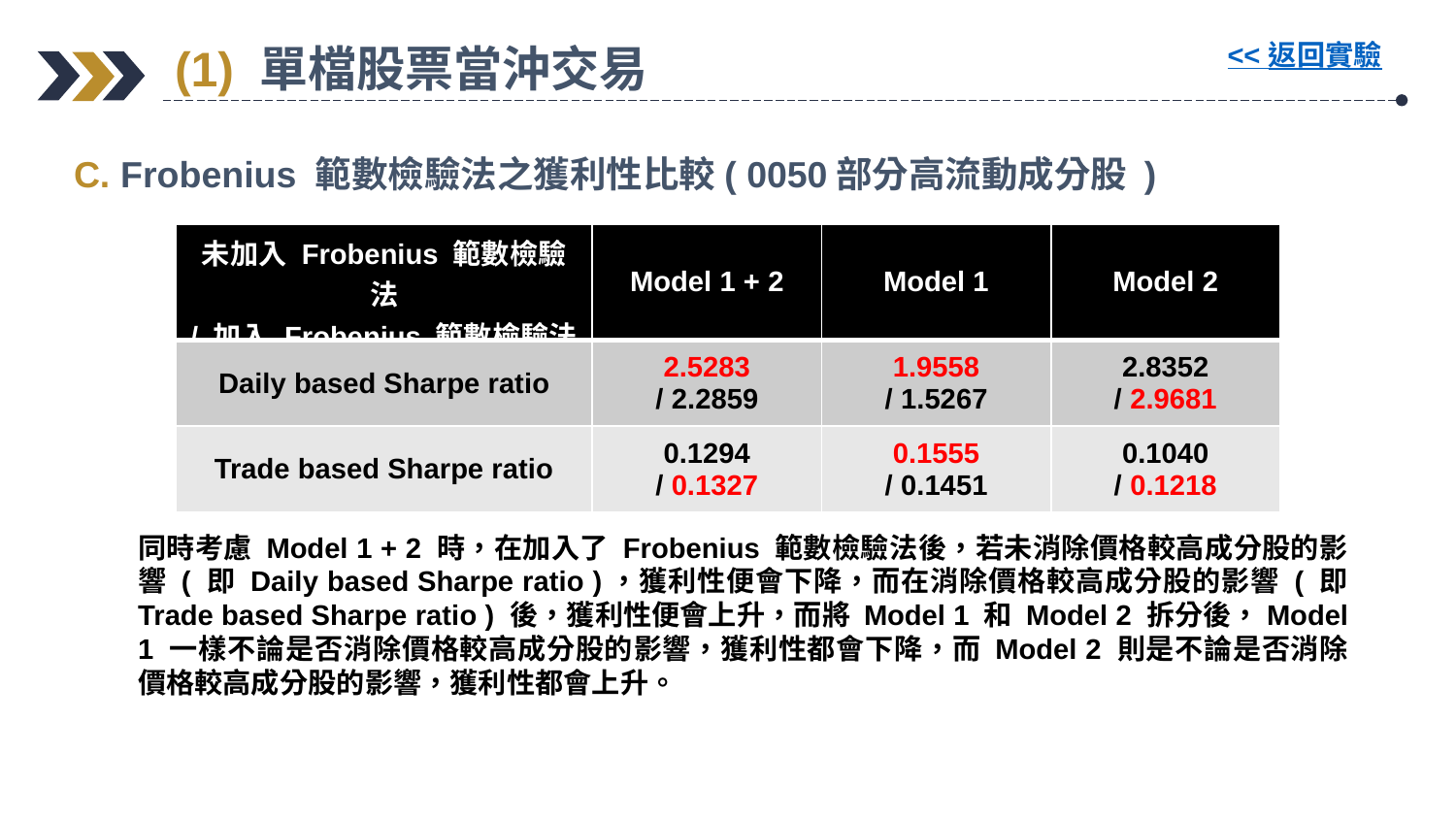

(1) 單檔股票當沖交易

<< 返回實驗
C. Frobenius 範數檢驗法之獲利性比較( 0050部分高流動成分股 )
| 未加入 Frobenius 範數檢驗法 / 加入 Frobenius 範數檢驗法 | Model 1 + 2 | Model 1 | Model 2 |
| --- | --- | --- | --- |
| Daily based Sharpe ratio | 2.5283 / 2.2859 | 1.9558 / 1.5267 | 2.8352 / 2.9681 |
| Trade based Sharpe ratio | 0.1294 / 0.1327 | 0.1555 / 0.1451 | 0.1040 / 0.1218 |
同時考慮 Model 1 + 2 時，在加入了 Frobenius 範數檢驗法後，若未消除價格較高成分股的影響 ( 即 Daily based Sharpe ratio )，獲利性便會下降，而在消除價格較高成分股的影響 ( 即 Trade based Sharpe ratio ) 後，獲利性便會上升，而將 Model 1 和 Model 2 拆分後，Model 1 一樣不論是否消除價格較高成分股的影響，獲利性都會下降，而 Model 2 則是不論是否消除價格較高成分股的影響，獲利性都會上升。